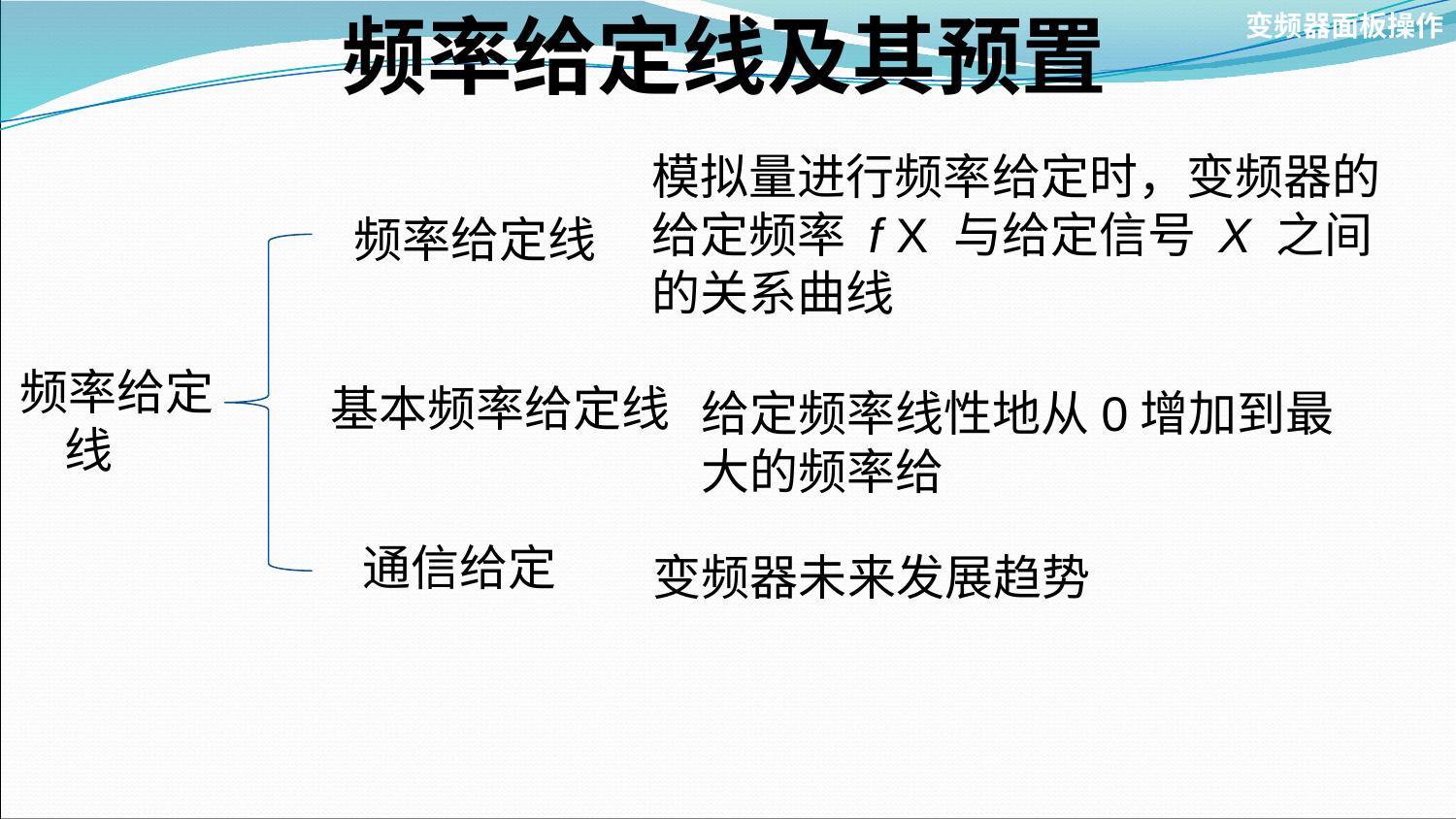

频率给定线及其预置
变频器面板操作
模拟量进行频率给定时，变频器的给定频率 f X 与给定信号 X 之间的关系曲线
频率给定线

频率给定
   线
基本频率给定线
给定频率线性地从0增加到最大的频率给
通信给定
变频器未来发展趋势
8